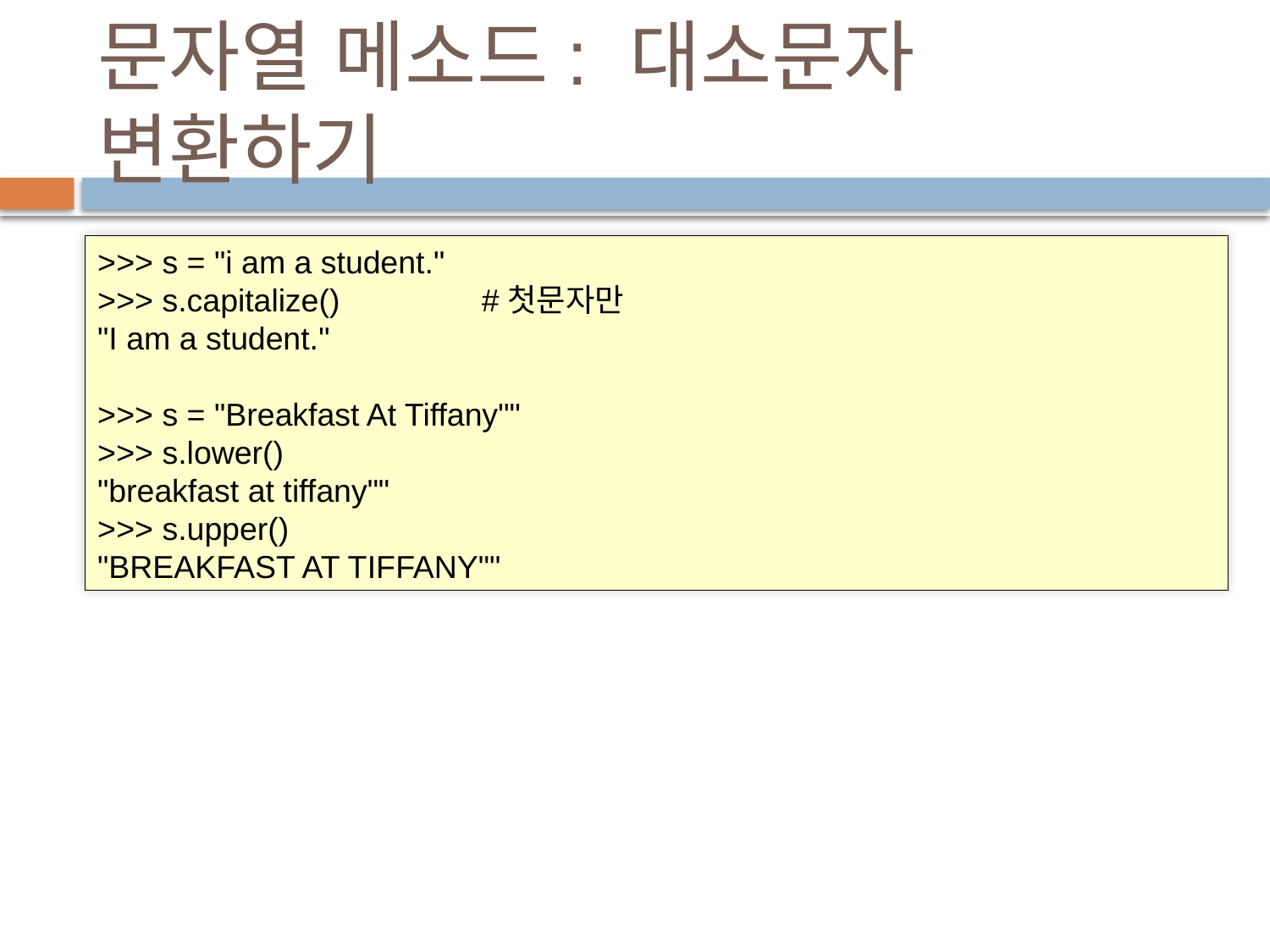

# 문자열 메소드: 대소문자 변환하기
>>> s = "i am a student."
>>> s.capitalize()                #첫문자만
"I am a student."

>>> s = "Breakfast At Tiffany""
>>> s.lower()
"breakfast at tiffany""
>>> s.upper()
"BREAKFAST AT TIFFANY""